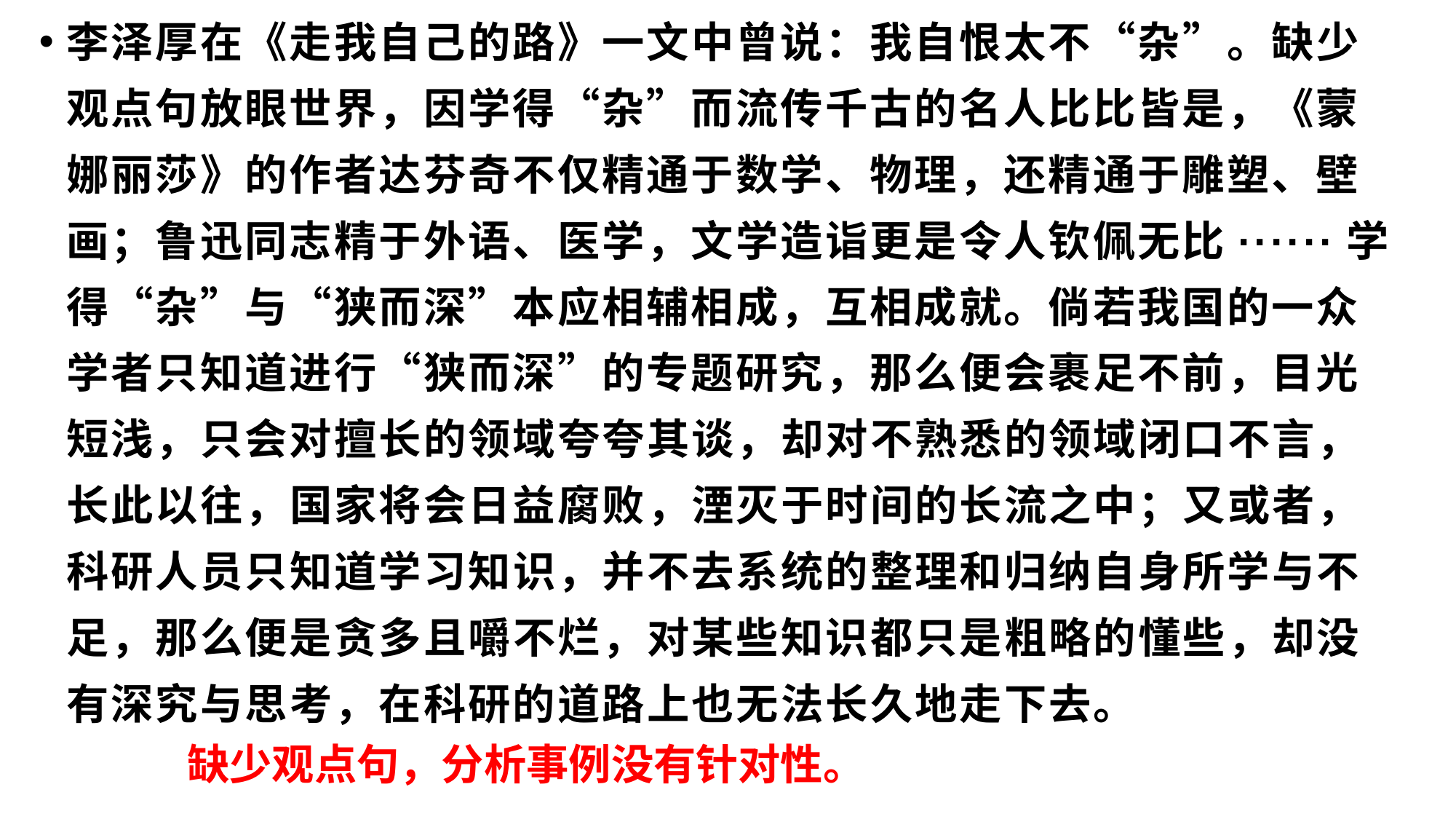

李泽厚在《走我自己的路》一文中曾说：我自恨太不“杂”。缺少观点句放眼世界，因学得“杂”而流传千古的名人比比皆是，《蒙娜丽莎》的作者达芬奇不仅精通于数学、物理，还精通于雕塑、壁画；鲁迅同志精于外语、医学，文学造诣更是令人钦佩无比······学得“杂”与“狭而深”本应相辅相成，互相成就。倘若我国的一众学者只知道进行“狭而深”的专题研究，那么便会裹足不前，目光短浅，只会对擅长的领域夸夸其谈，却对不熟悉的领域闭口不言，长此以往，国家将会日益腐败，湮灭于时间的长流之中；又或者，科研人员只知道学习知识，并不去系统的整理和归纳自身所学与不足，那么便是贪多且嚼不烂，对某些知识都只是粗略的懂些，却没有深究与思考，在科研的道路上也无法长久地走下去。
缺少观点句，分析事例没有针对性。